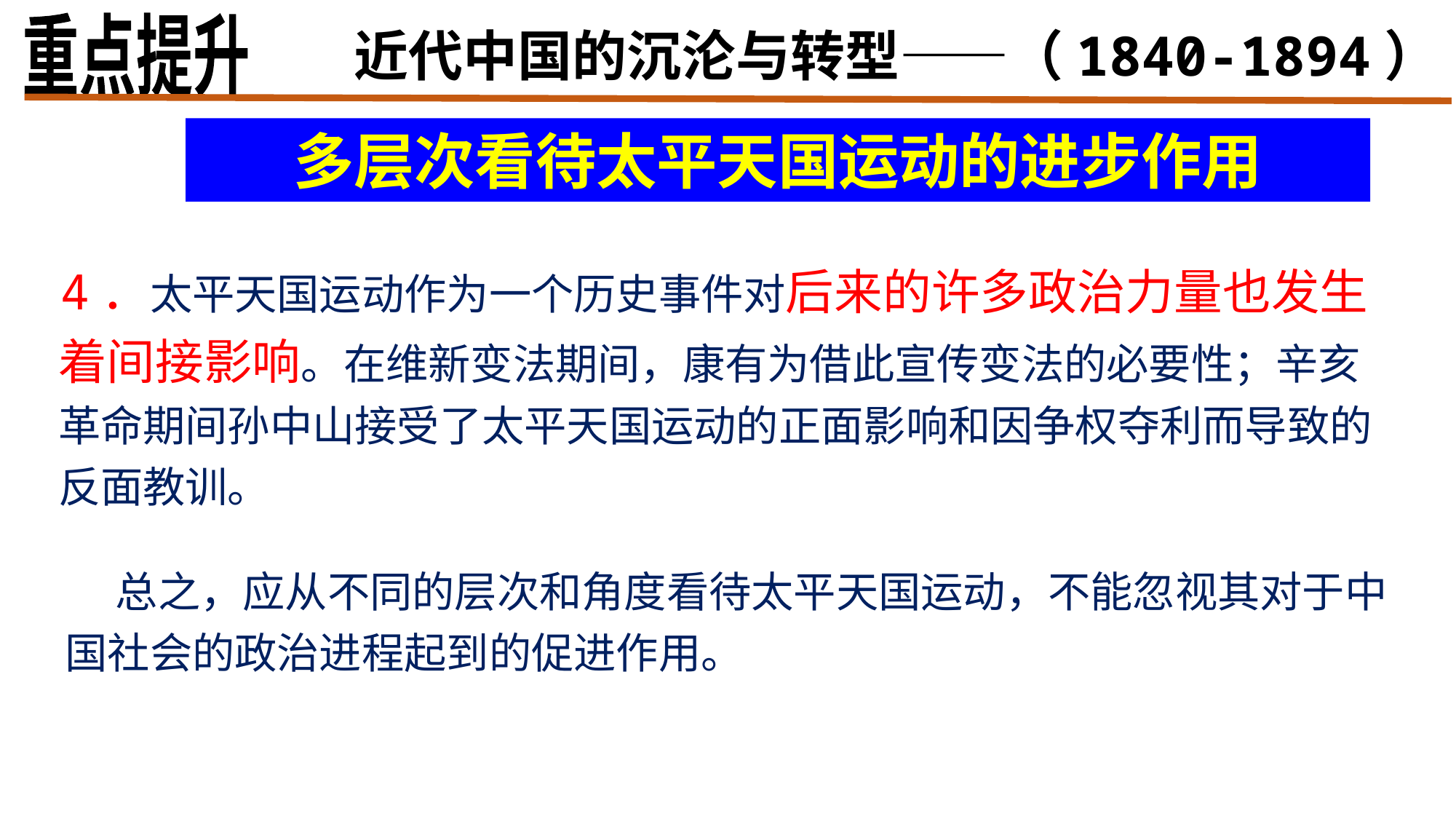

重点提升
近代中国的沉沦与转型——（1840-1894）
多层次看待太平天国运动的进步作用
4．太平天国运动作为一个历史事件对后来的许多政治力量也发生着间接影响。在维新变法期间，康有为借此宣传变法的必要性；辛亥革命期间孙中山接受了太平天国运动的正面影响和因争权夺利而导致的反面教训。
文　　化
    总之，应从不同的层次和角度看待太平天国运动，不能忽视其对于中国社会的政治进程起到的促进作用。